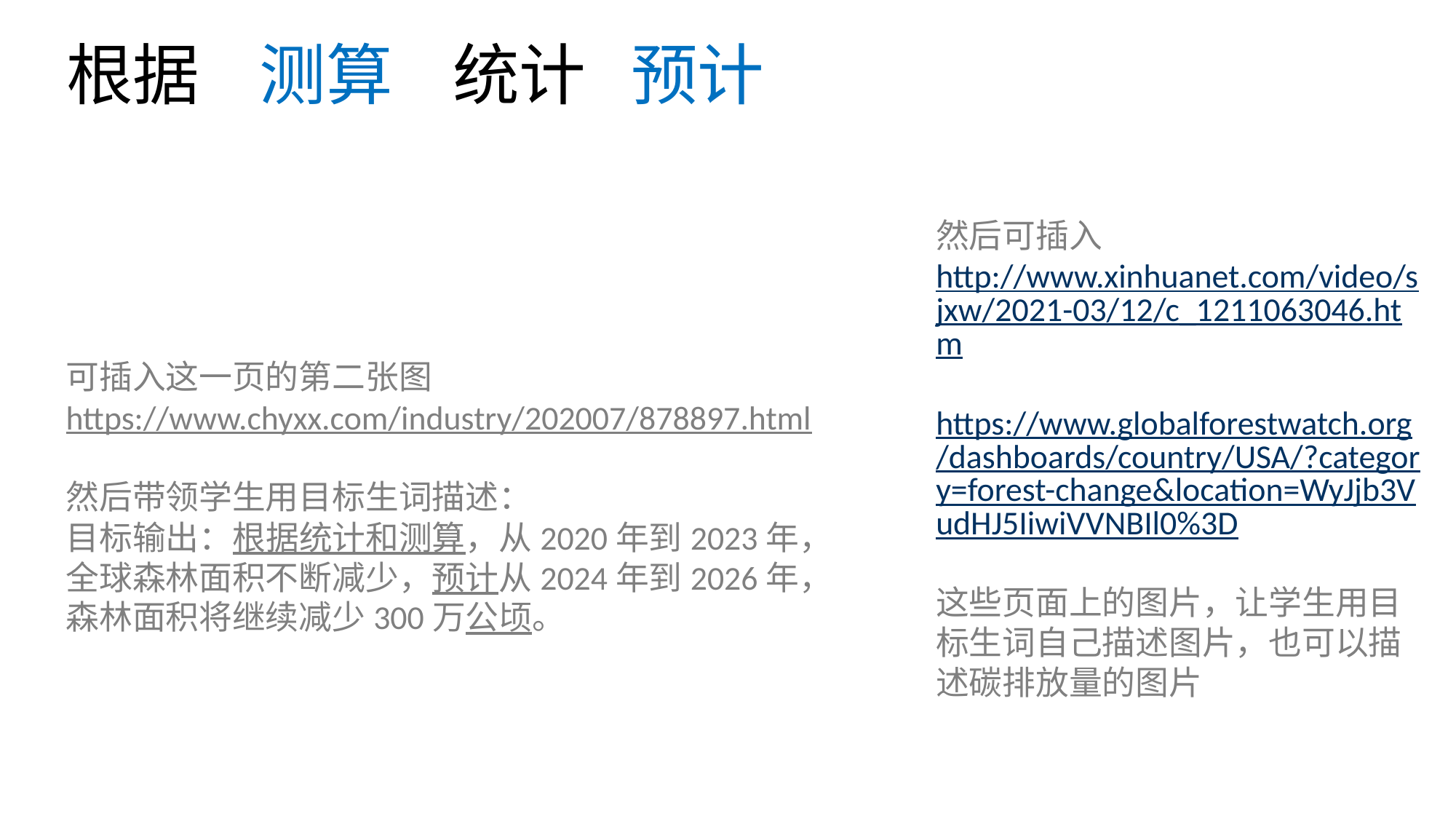

# 根据    测算    统计   预计
然后可插入
http://www.xinhuanet.com/video/sjxw/2021-03/12/c_1211063046.htm

https://www.globalforestwatch.org/dashboards/country/USA/?category=forest-change&location=WyJjb3VudHJ5IiwiVVNBIl0%3D

这些页面上的图片，让学生用目标生词自己描述图片，也可以描述碳排放量的图片

可插入这一页的第二张图  https://www.chyxx.com/industry/202007/878897.html

然后带领学生用目标生词描述：
目标输出：根据统计和测算，从2020年到2023年，全球森林面积不断减少，预计从2024年到2026年，森林面积将继续减少300万公顷。